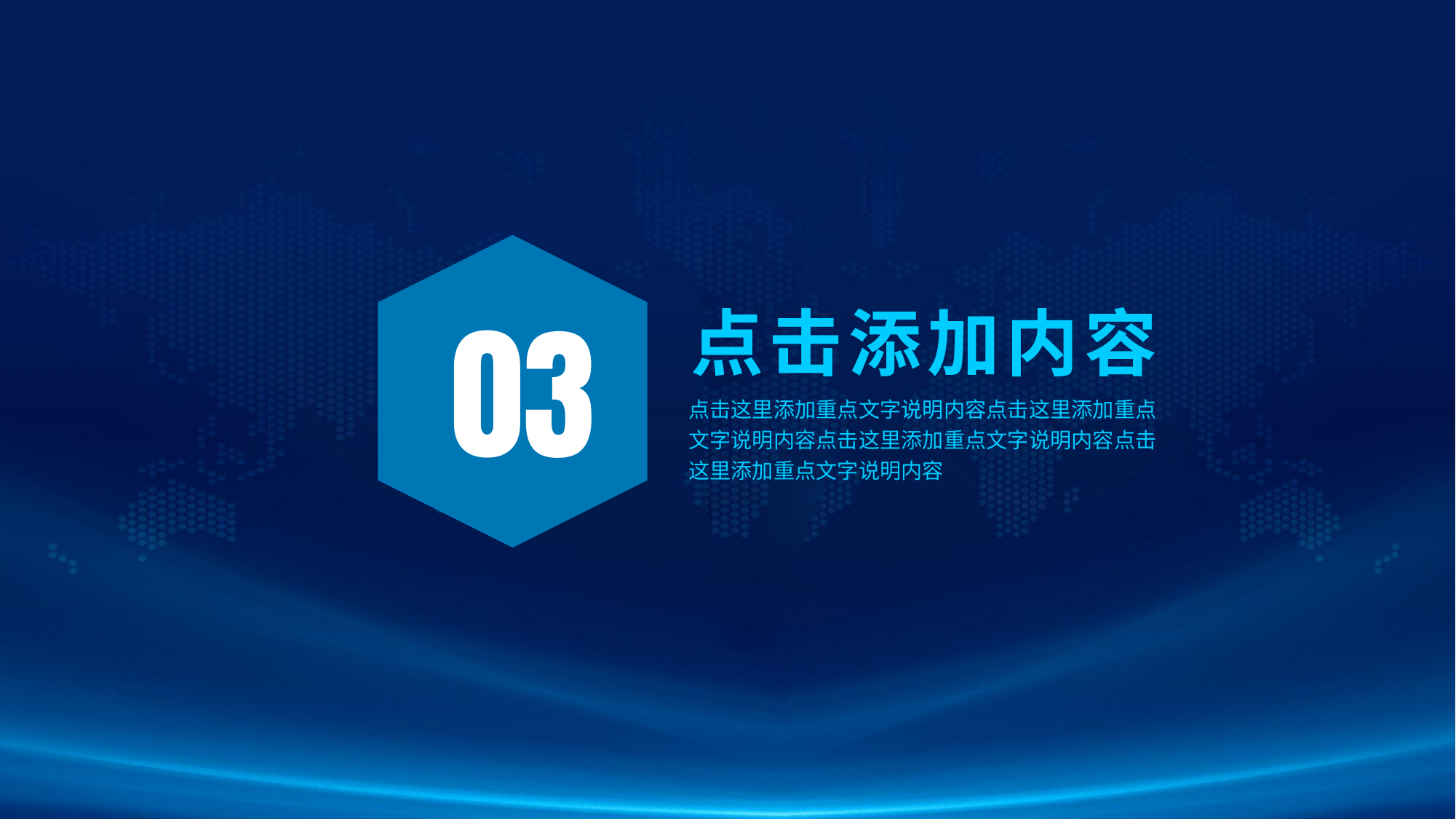

03
点击添加内容
点击这里添加重点文字说明内容点击这里添加重点文字说明内容点击这里添加重点文字说明内容点击这里添加重点文字说明内容